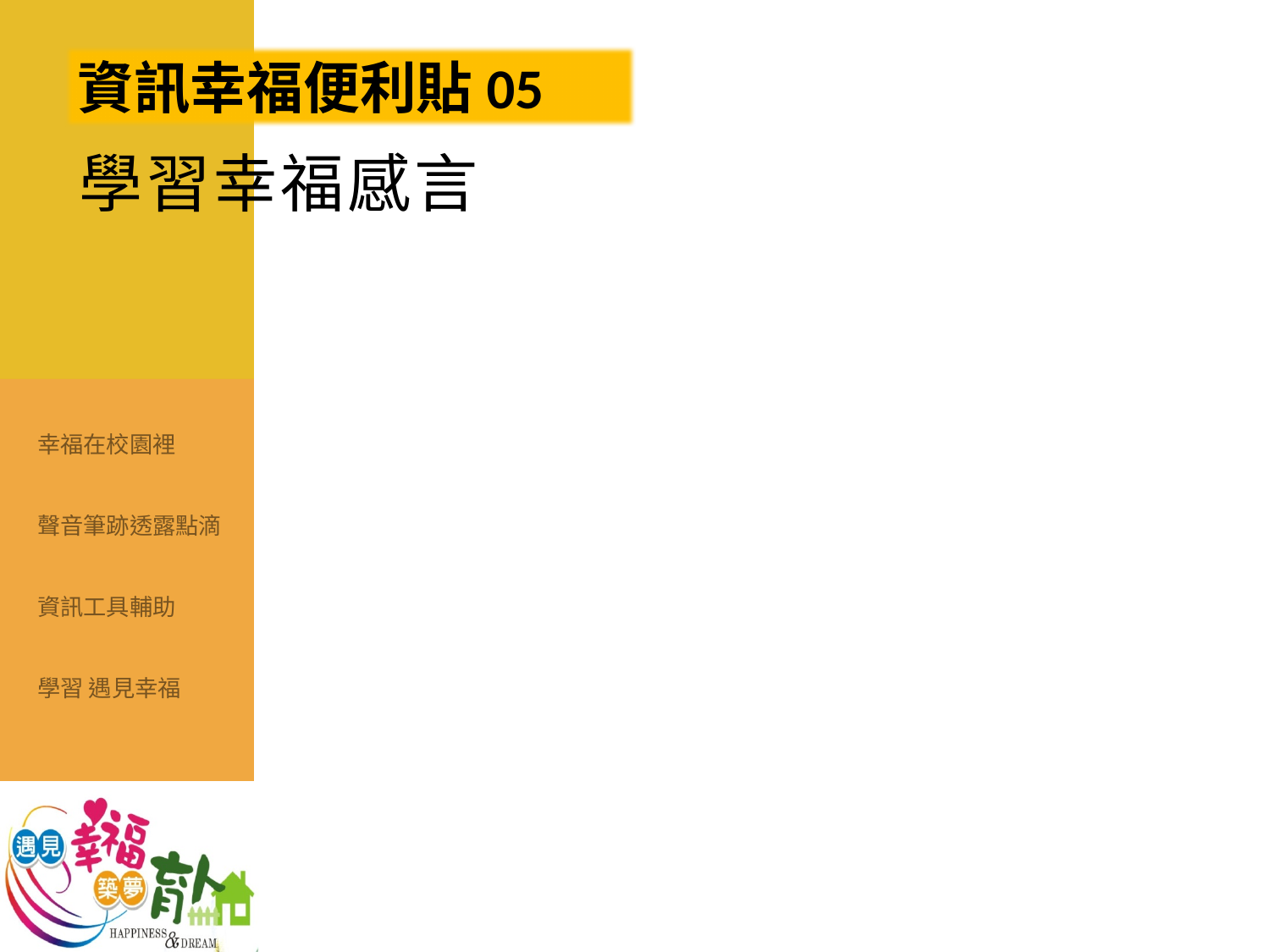

資訊幸福便利貼05
# 學習幸福感言
幸福在校園裡
聲音筆跡透露點滴
資訊工具輔助
學習 遇見幸福